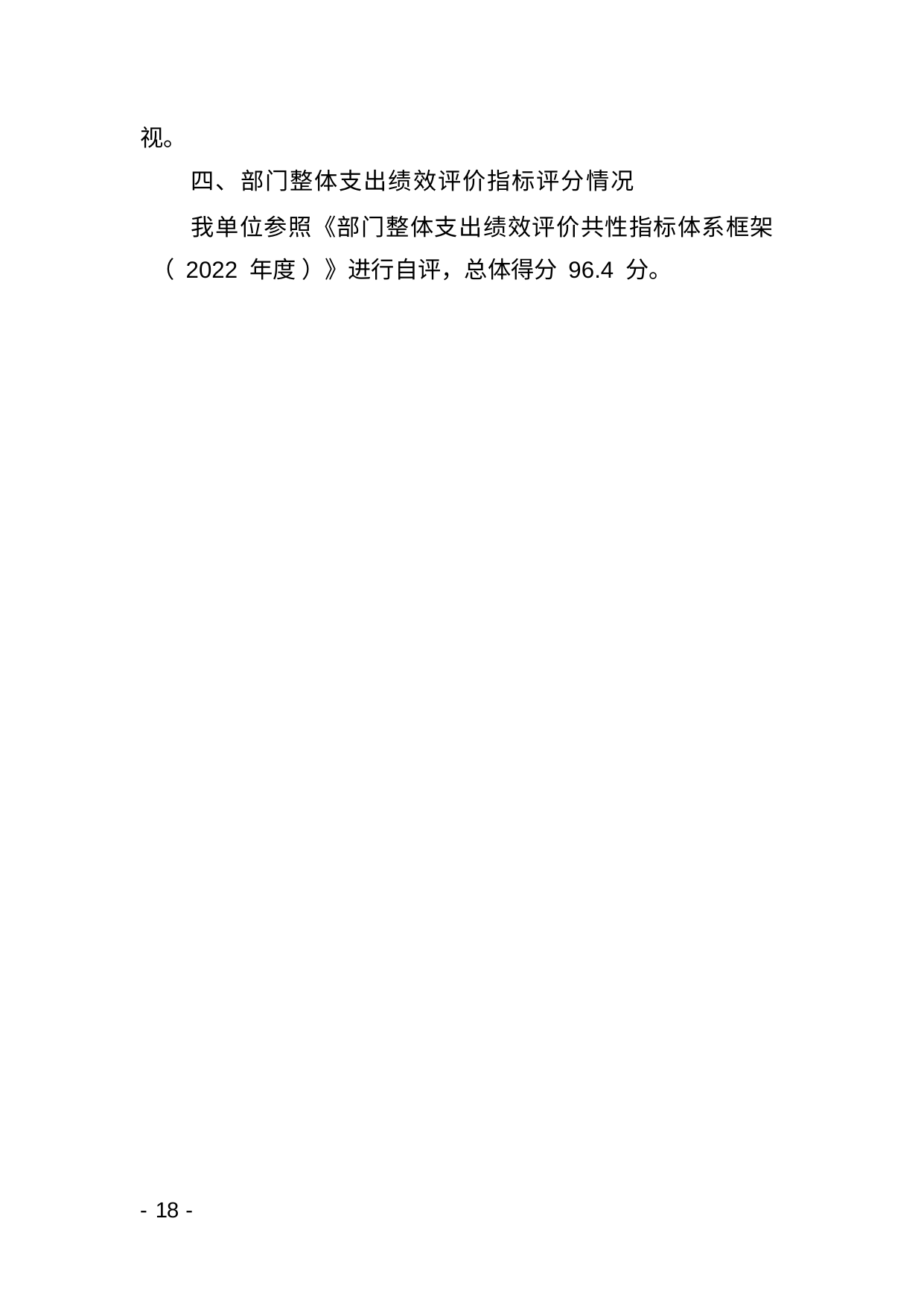

视。
四、部门整体支出绩效评价指标评分情况
我单位参照《部门整体支出绩效评价共性指标体系框架 （ 2022 年度 ）》进行自评，总体得分 96.4 分。

- 18 -